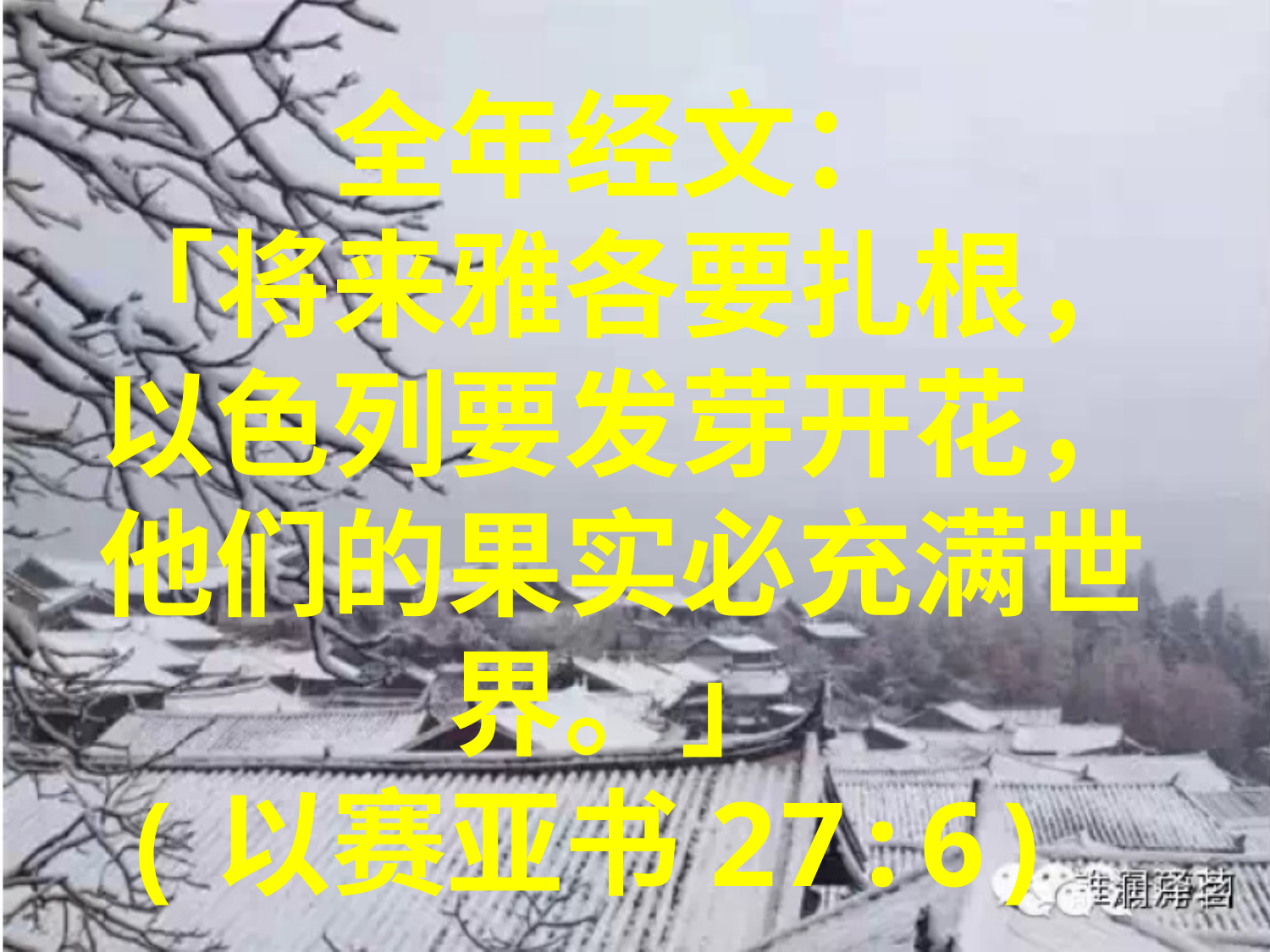

全年经文：
「将来雅各要扎根，以色列要发芽开花，他们的果实必充满世界。」
(以赛亚书27:6)